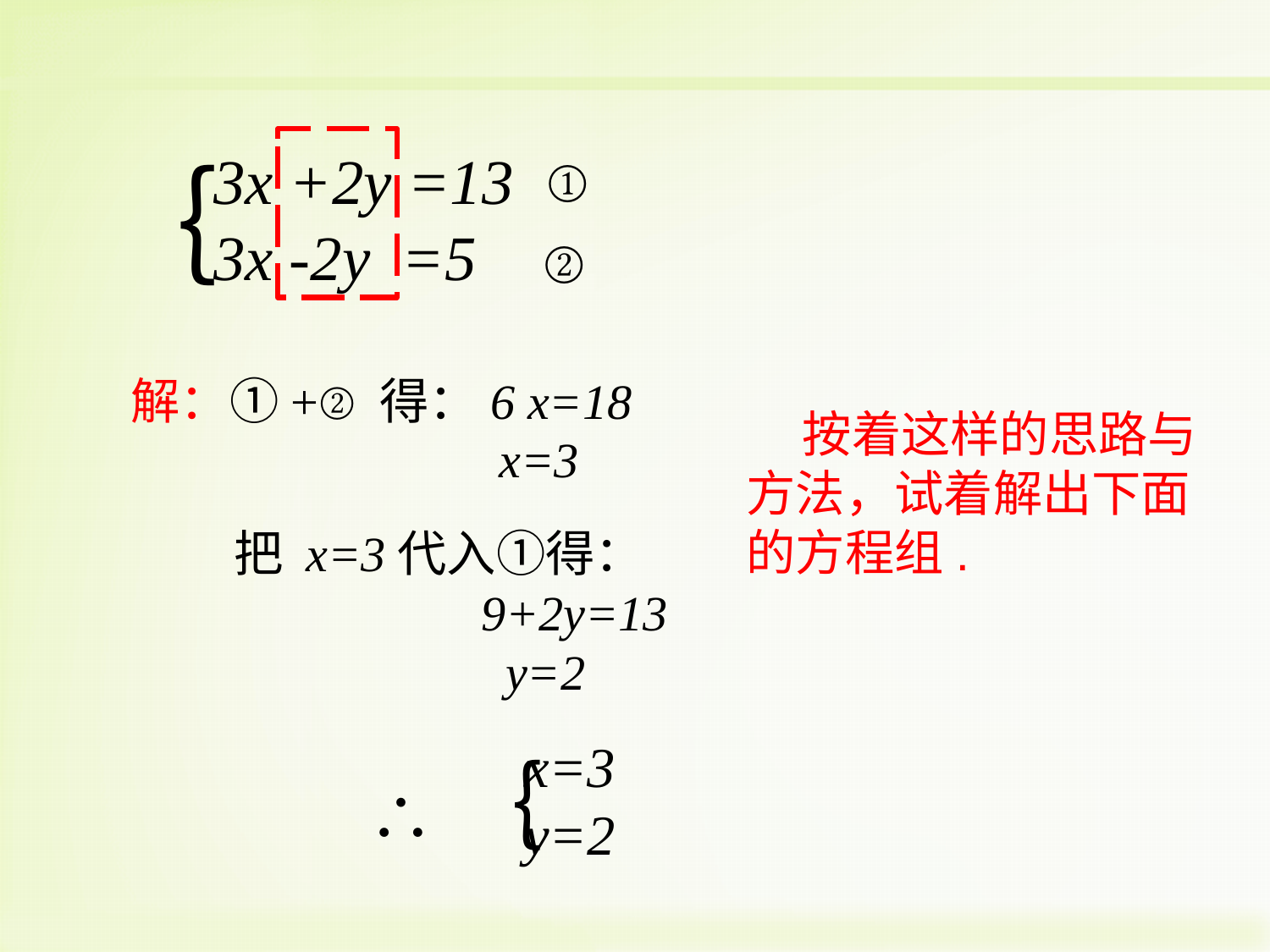

3x +2y =13
3x -2y  =5
｛
②
①
解：①+② 得：6 x=18
                              x=3
    按着这样的思路与方法，试着解出下面的方程组.
 把 x=3代入①得：
                      9+2y=13
                        y=2
x=3
y=2
∴｛